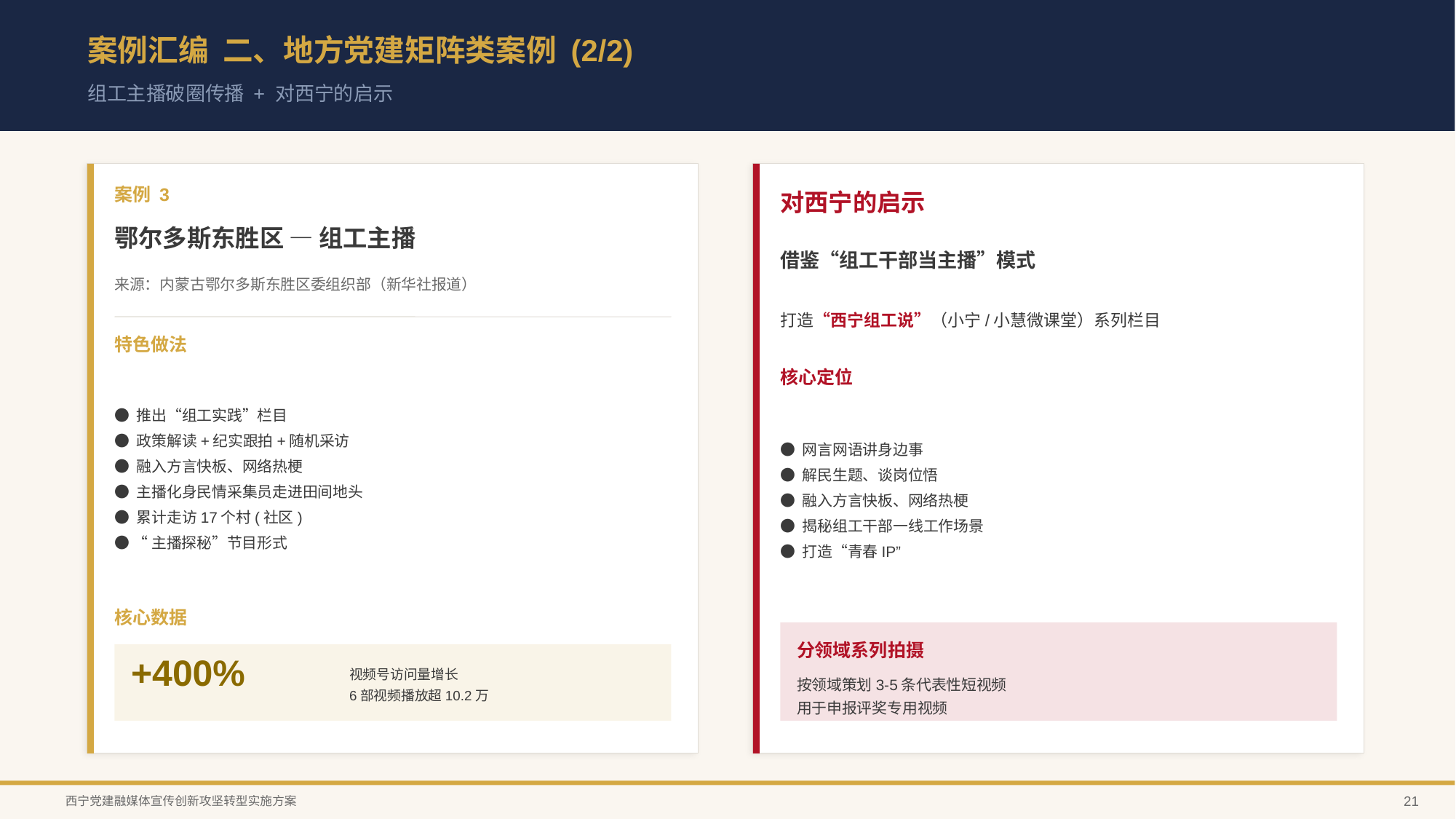

案例汇编  二、地方党建矩阵类案例 (2/2)
组工主播破圈传播 + 对西宁的启示

案例 3
对西宁的启示
鄂尔多斯东胜区 — 组工主播
借鉴“组工干部当主播”模式
来源：内蒙古鄂尔多斯东胜区委组织部（新华社报道）
打造“西宁组工说”（小宁/小慧微课堂）系列栏目

特色做法
核心定位
● 推出“组工实践”栏目
● 政策解读+纪实跟拍+随机采访
● 融入方言快板、网络热梗
● 主播化身民情采集员走进田间地头
● 累计走访17个村(社区)
● “主播探秘”节目形式
● 网言网语讲身边事
● 解民生题、谈岗位悟
● 融入方言快板、网络热梗
● 揭秘组工干部一线工作场景
● 打造“青春IP”
核心数据

分领域系列拍摄

+400%
视频号访问量增长
6部视频播放超10.2万
按领域策划3-5条代表性短视频
用于申报评奖专用视频

西宁党建融媒体宣传创新攻坚转型实施方案
21